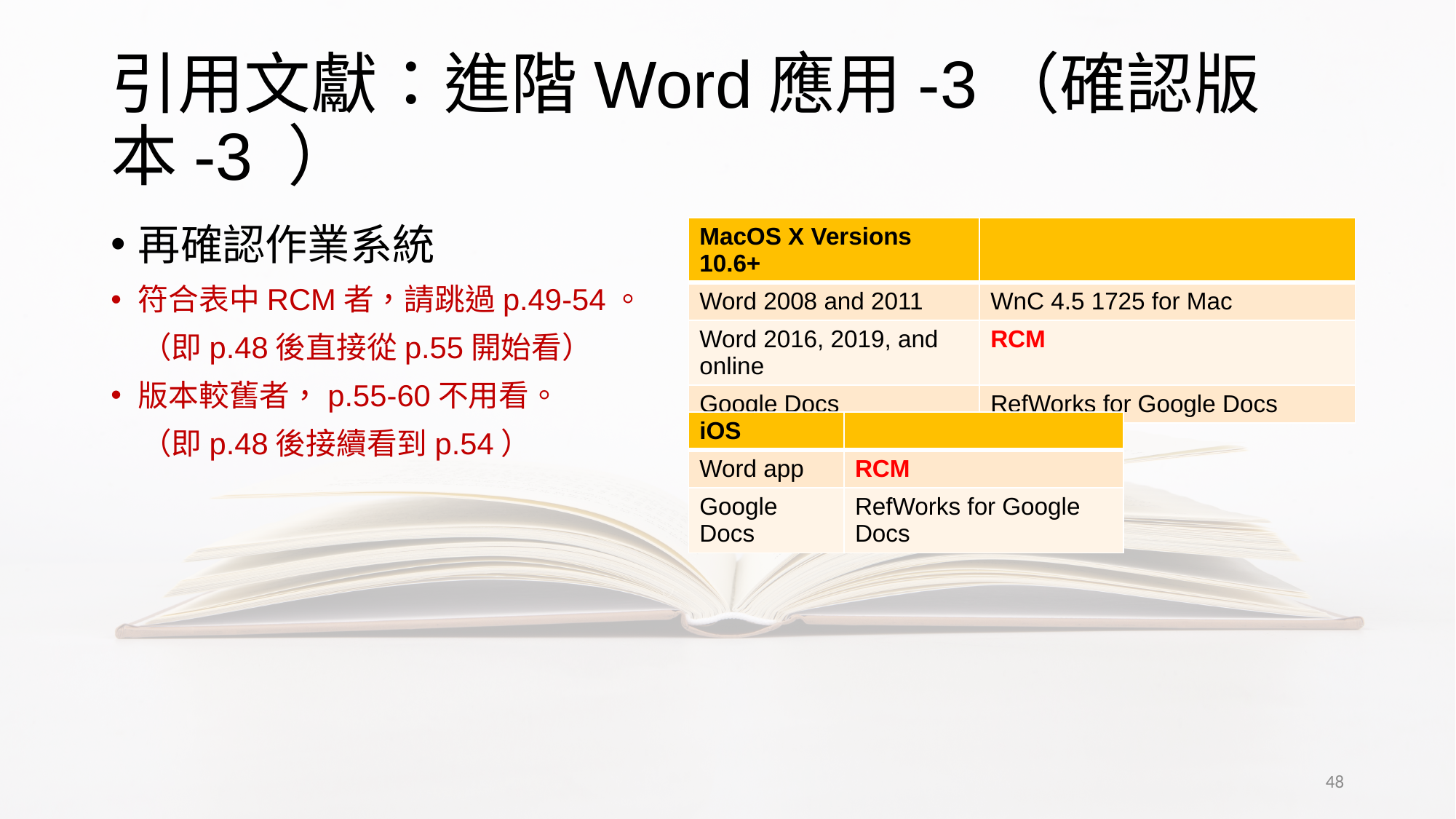

# 引用文獻：進階Word應用-3（確認版本-3 ）
| MacOS X Versions 10.6+ |  |
| --- | --- |
| Word 2008 and 2011 | WnC 4.5 1725 for Mac |
| Word 2016, 2019, and online | RCM |
| Google Docs | RefWorks for Google Docs |
再確認作業系統
符合表中RCM者，請跳過p.49-54。
　（即p.48後直接從p.55開始看）
版本較舊者，p.55-60不用看。
　（即p.48後接續看到p.54）
| iOS |  |
| --- | --- |
| Word app | RCM |
| Google Docs | RefWorks for Google Docs |
48